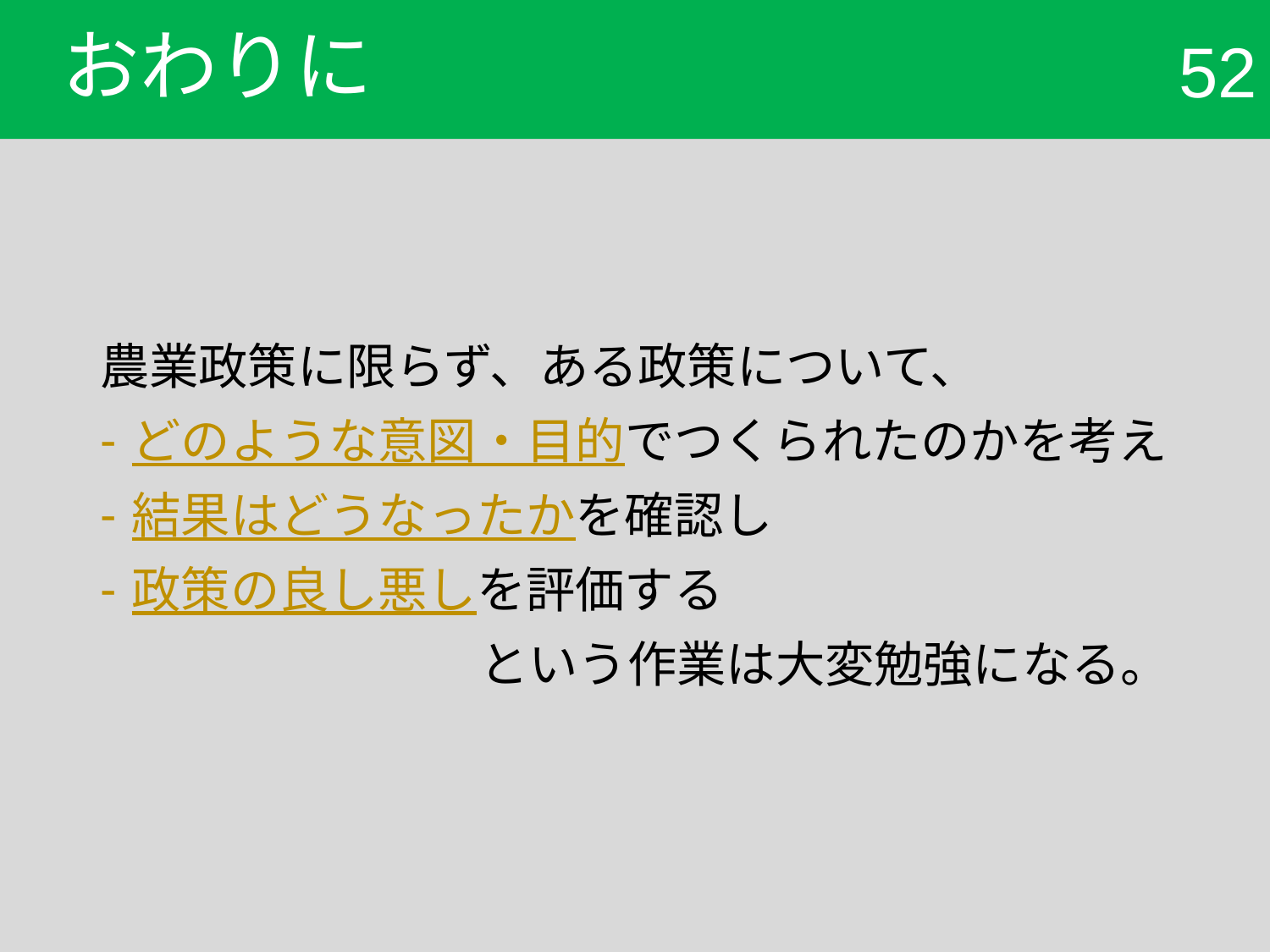

# おわりに
52
農業政策に限らず、ある政策について、
どのような意図・目的でつくられたのかを考え
結果はどうなったかを確認し
政策の良し悪しを評価する
という作業は大変勉強になる。